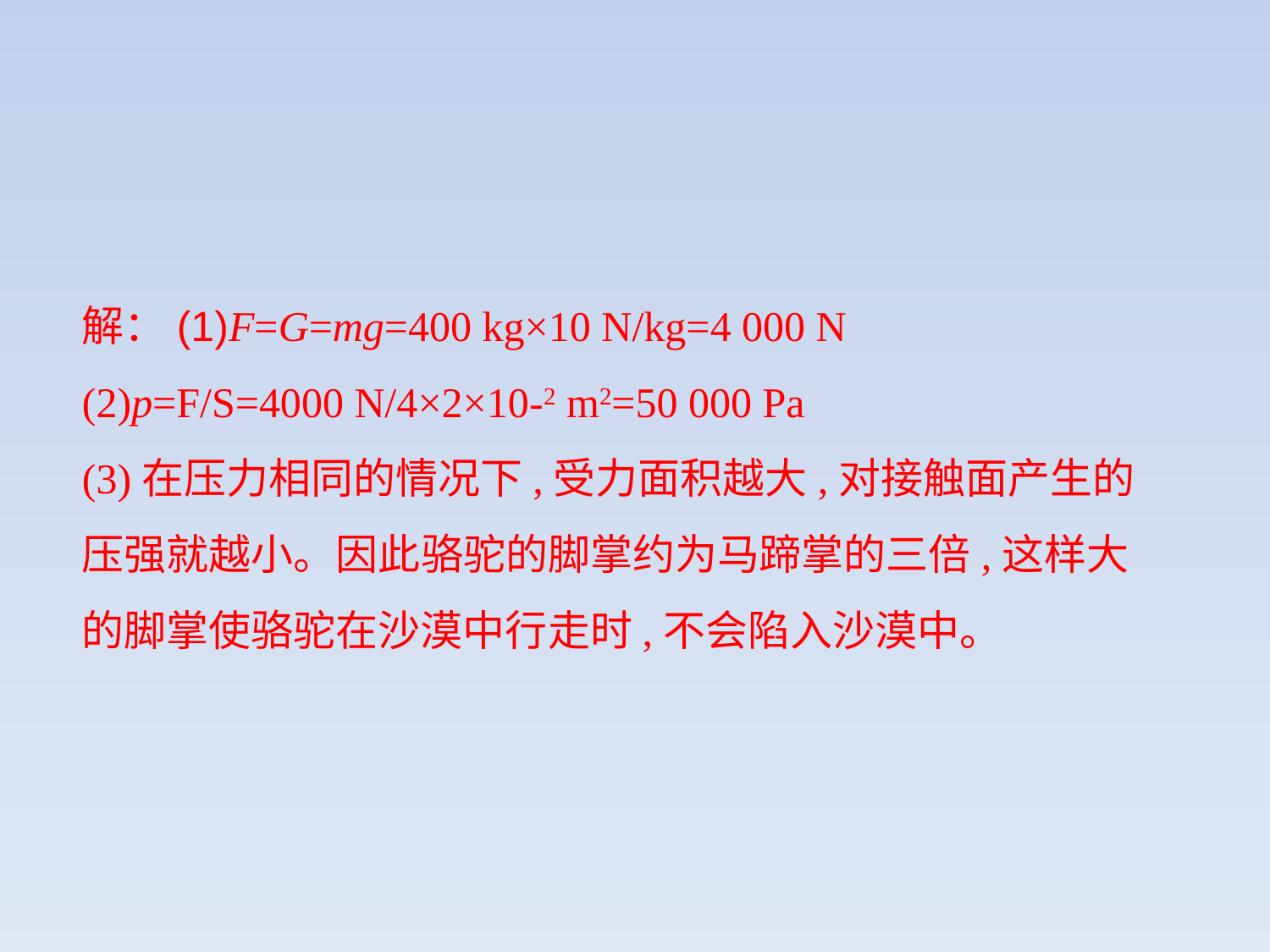

解：(1)F=G=mg=400 kg×10 N/kg=4 000 N
(2)p=F/S=4000 N/4×2×10-2 m2=50 000 Pa
(3)在压力相同的情况下,受力面积越大,对接触面产生的压强就越小。因此骆驼的脚掌约为马蹄掌的三倍,这样大的脚掌使骆驼在沙漠中行走时,不会陷入沙漠中。